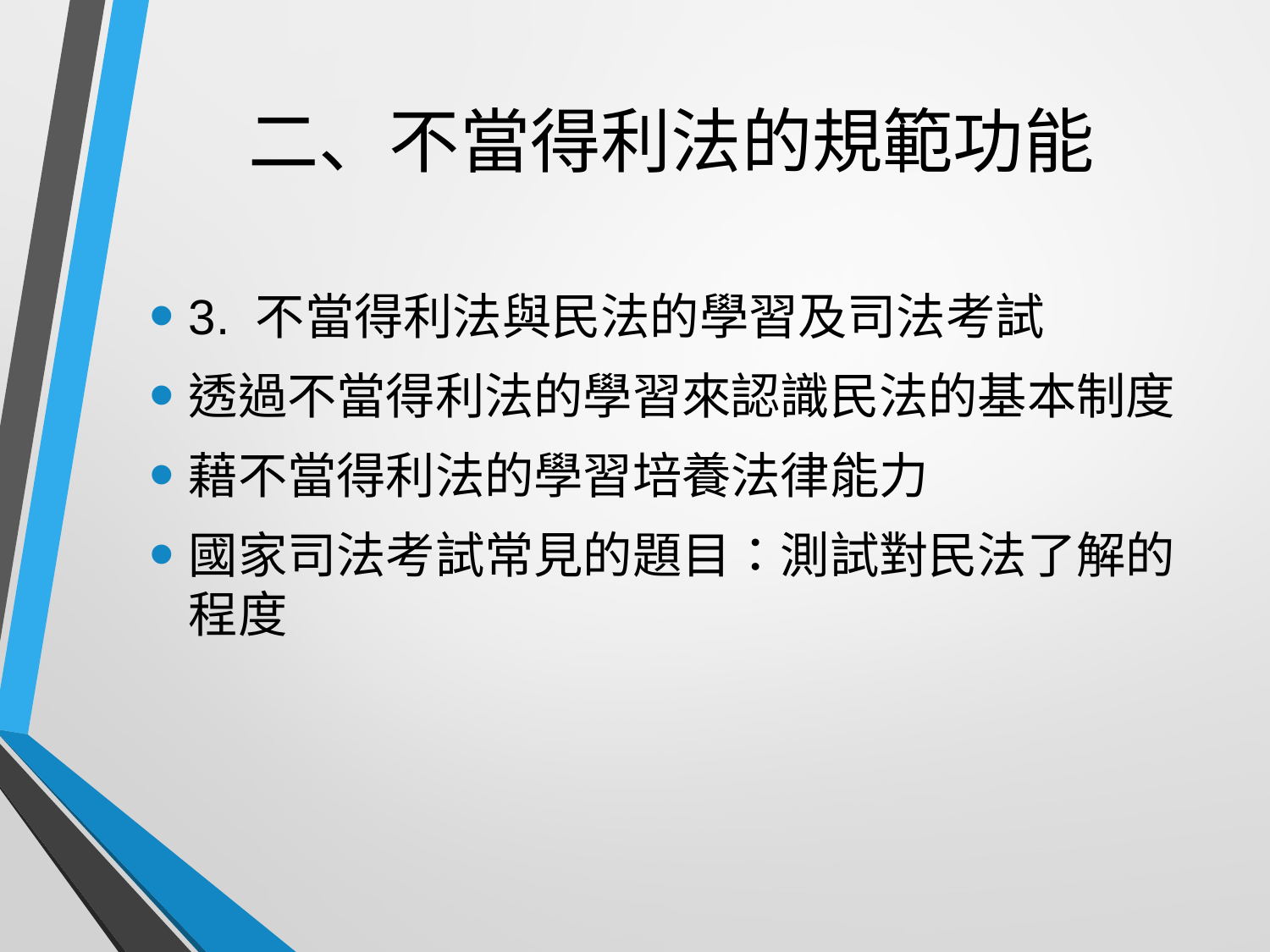

# 二、不當得利法的規範功能
3. 不當得利法與民法的學習及司法考試
透過不當得利法的學習來認識民法的基本制度
藉不當得利法的學習培養法律能力
國家司法考試常見的題目：測試對民法了解的程度